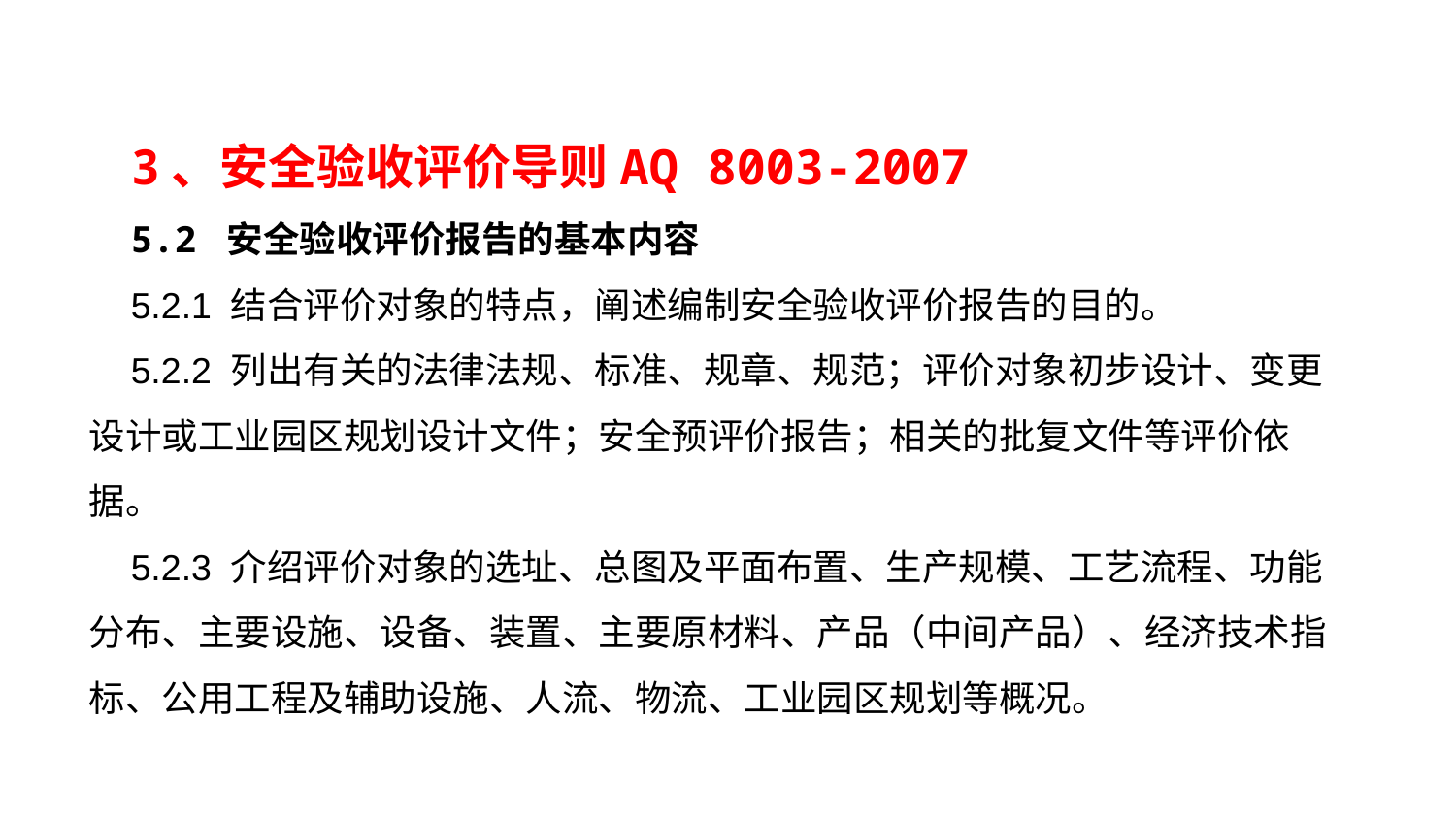

3、安全验收评价导则AQ 8003-2007
5.2 安全验收评价报告的基本内容
5.2.1 结合评价对象的特点，阐述编制安全验收评价报告的目的。
5.2.2 列出有关的法律法规、标准、规章、规范；评价对象初步设计、变更设计或工业园区规划设计文件；安全预评价报告；相关的批复文件等评价依据。
5.2.3 介绍评价对象的选址、总图及平面布置、生产规模、工艺流程、功能分布、主要设施、设备、装置、主要原材料、产品（中间产品）、经济技术指标、公用工程及辅助设施、人流、物流、工业园区规划等概况。